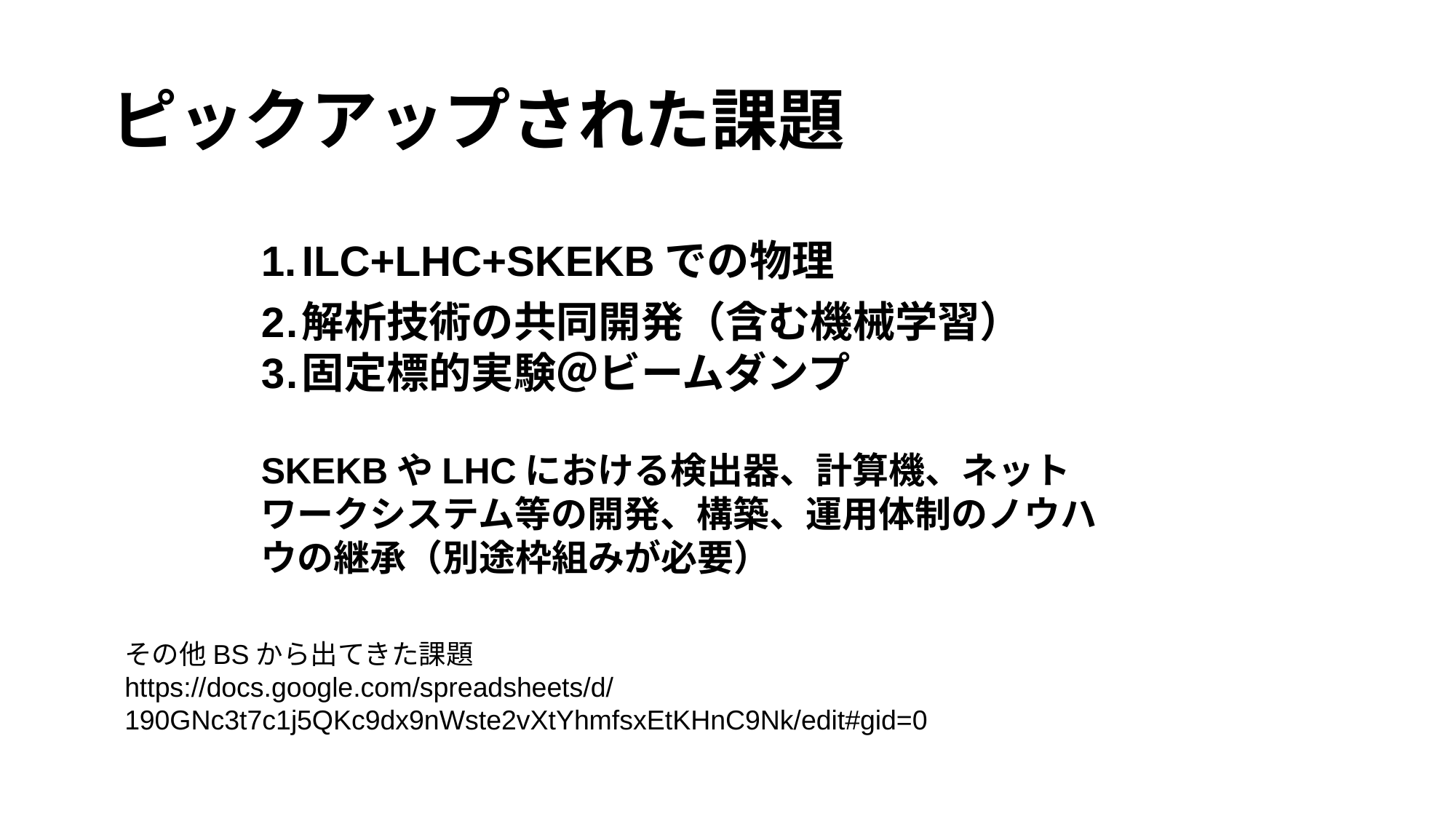

# ピックアップされた課題

ILC+LHC+SKEKBでの物理
解析技術の共同開発（含む機械学習）
固定標的実験＠ビームダンプ

SKEKBやLHCにおける検出器、計算機、ネットワークシステム等の開発、構築、運用体制のノウハウの継承（別途枠組みが必要）

その他BSから出てきた課題
https://docs.google.com/spreadsheets/d/190GNc3t7c1j5QKc9dx9nWste2vXtYhmfsxEtKHnC9Nk/edit#gid=0